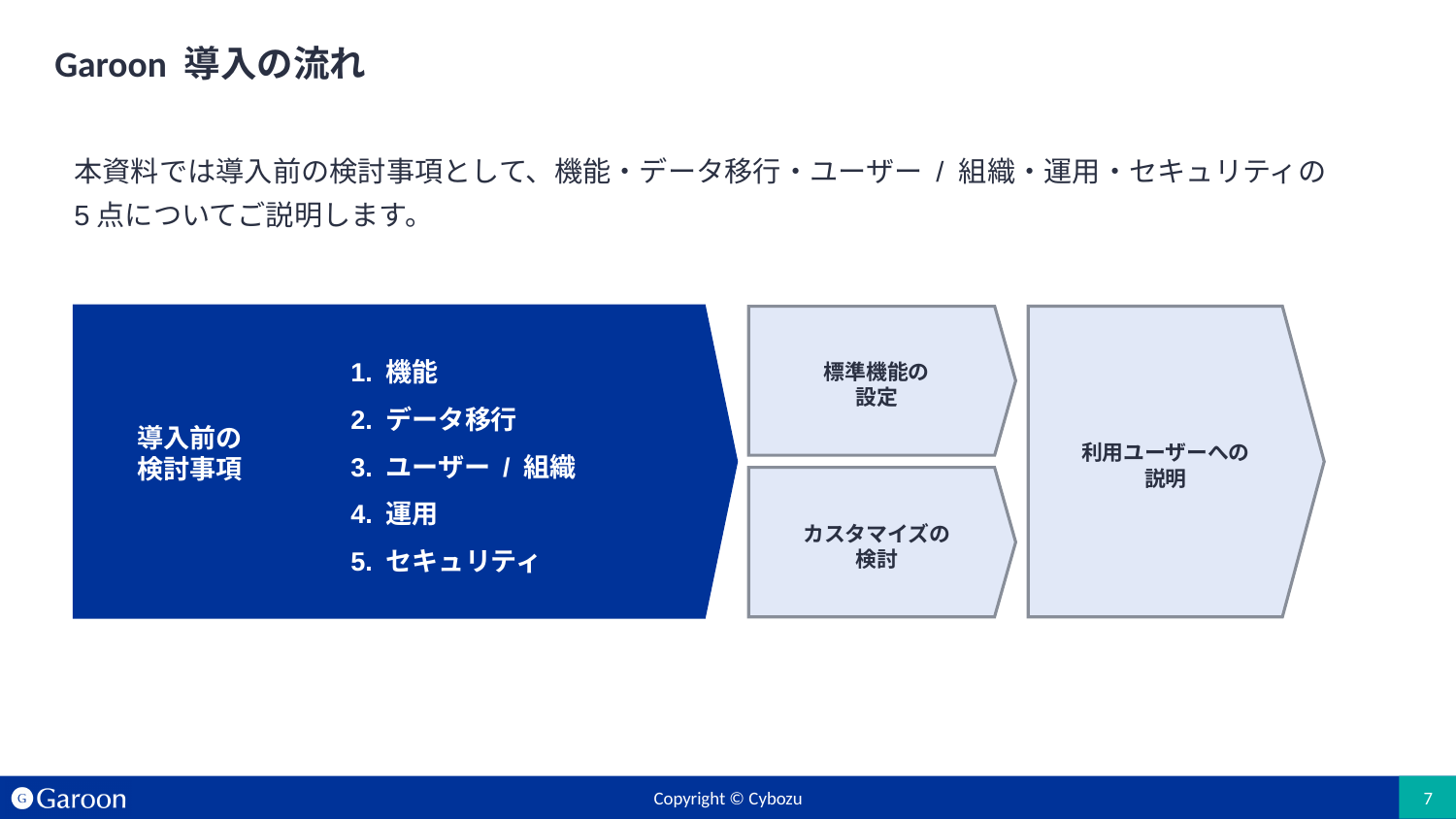

# Garoon 導入の流れ
本資料では導入前の検討事項として、機能・データ移行・ユーザー / 組織・運用・セキュリティの
5点についてご説明します。

標準機能の
設定
利用ユーザーへの
説明
カスタマイズの
検討
1. 機能
2. データ移行
3. ユーザー / 組織
4. 運用
5. セキュリティ
導入前の
検討事項